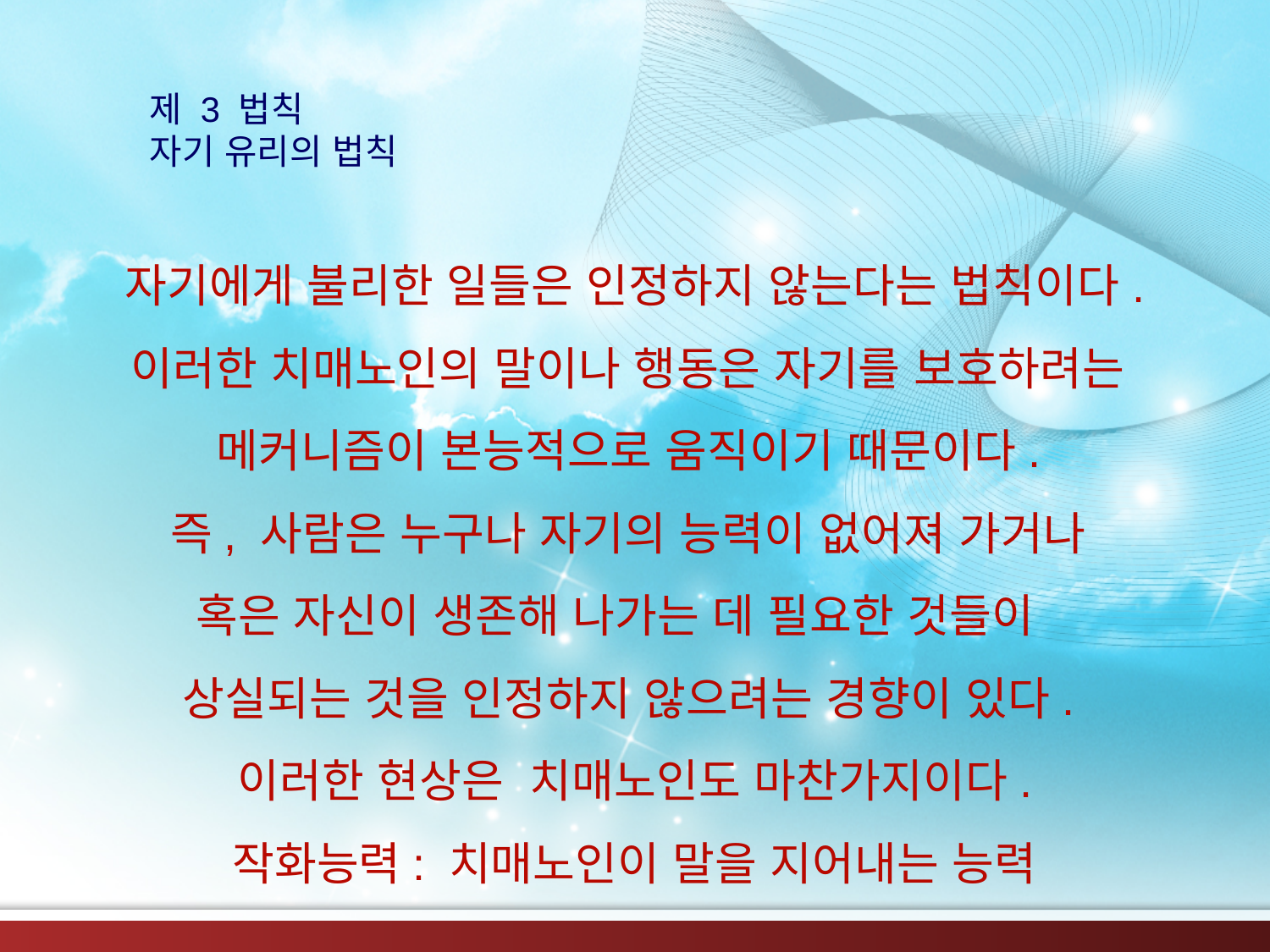

제 3 법칙
자기 유리의 법칙
# 자기에게 불리한 일들은 인정하지 않는다는 법칙이다. 이러한 치매노인의 말이나 행동은 자기를 보호하려는 메커니즘이 본능적으로 움직이기 때문이다. 즉, 사람은 누구나 자기의 능력이 없어져 가거나 혹은 자신이 생존해 나가는 데 필요한 것들이 상실되는 것을 인정하지 않으려는 경향이 있다. 이러한 현상은  치매노인도 마찬가지이다. 작화능력: 치매노인이 말을 지어내는 능력